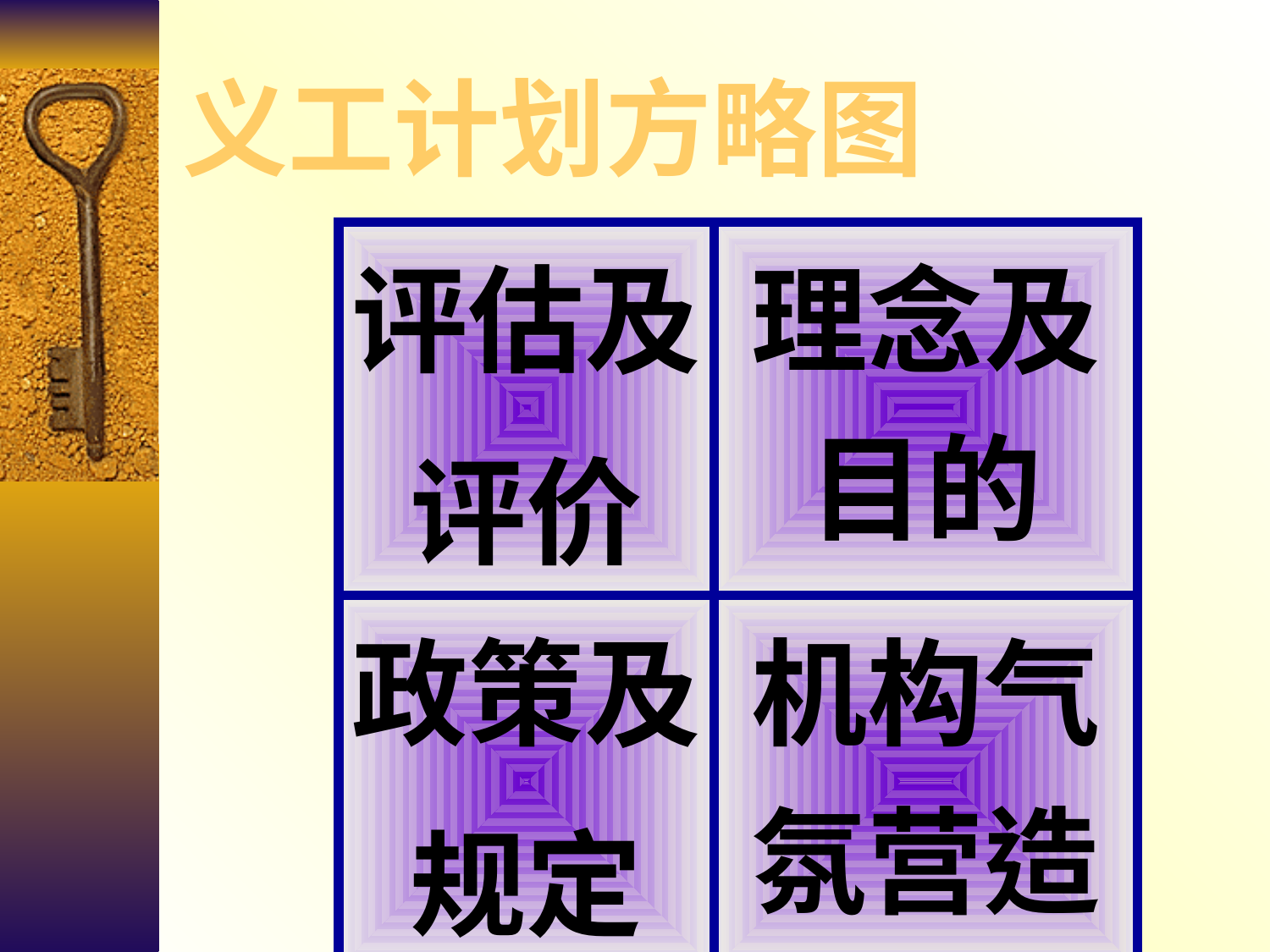

# 义工计划方略图

| 评估及 评价 | 理念及目的 |
| --- | --- |
| 政策及 规定 | 机构气氛营造 |